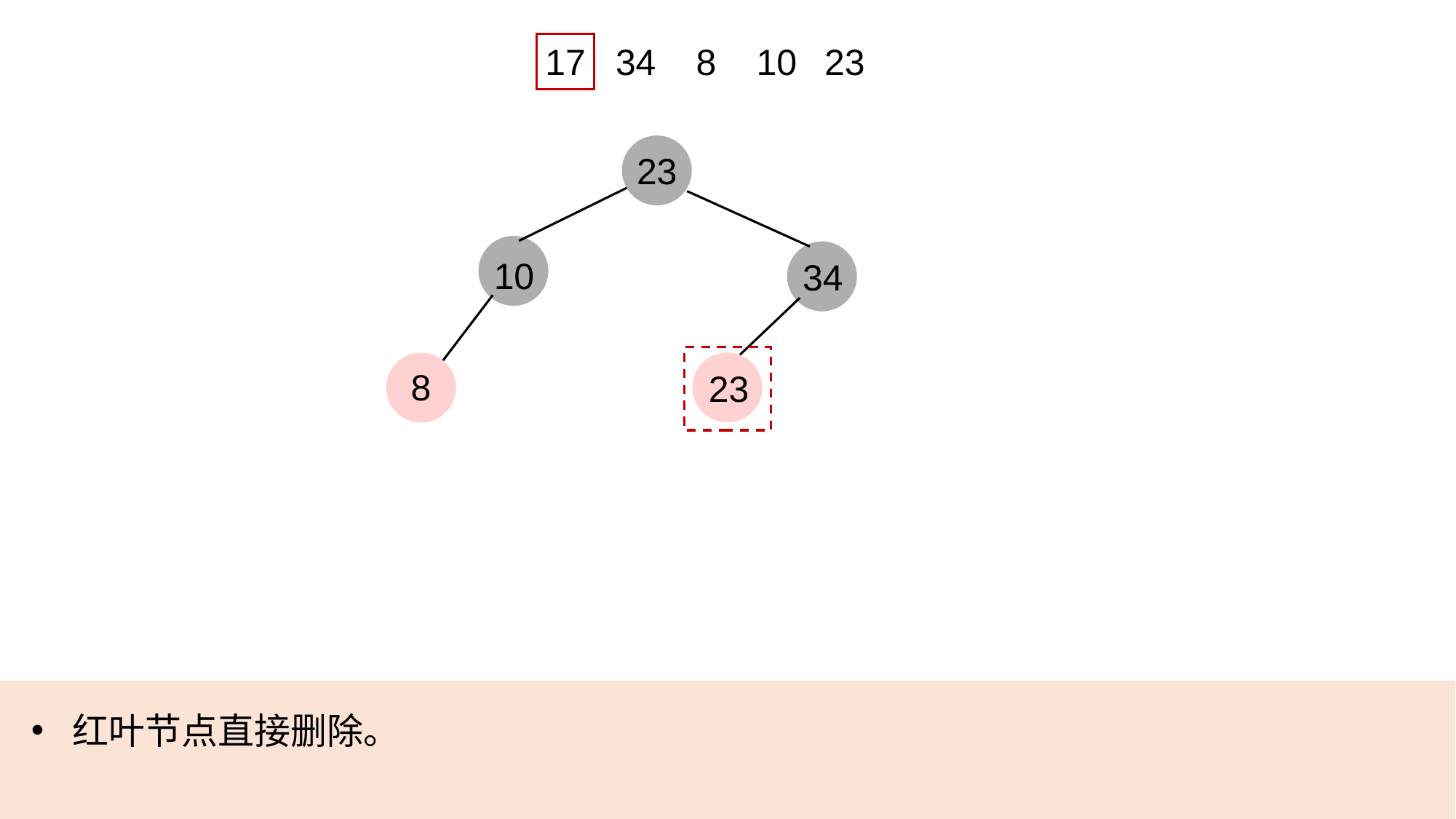

17

34
8
10
23

23

10
34

8
23

红叶节点直接删除。